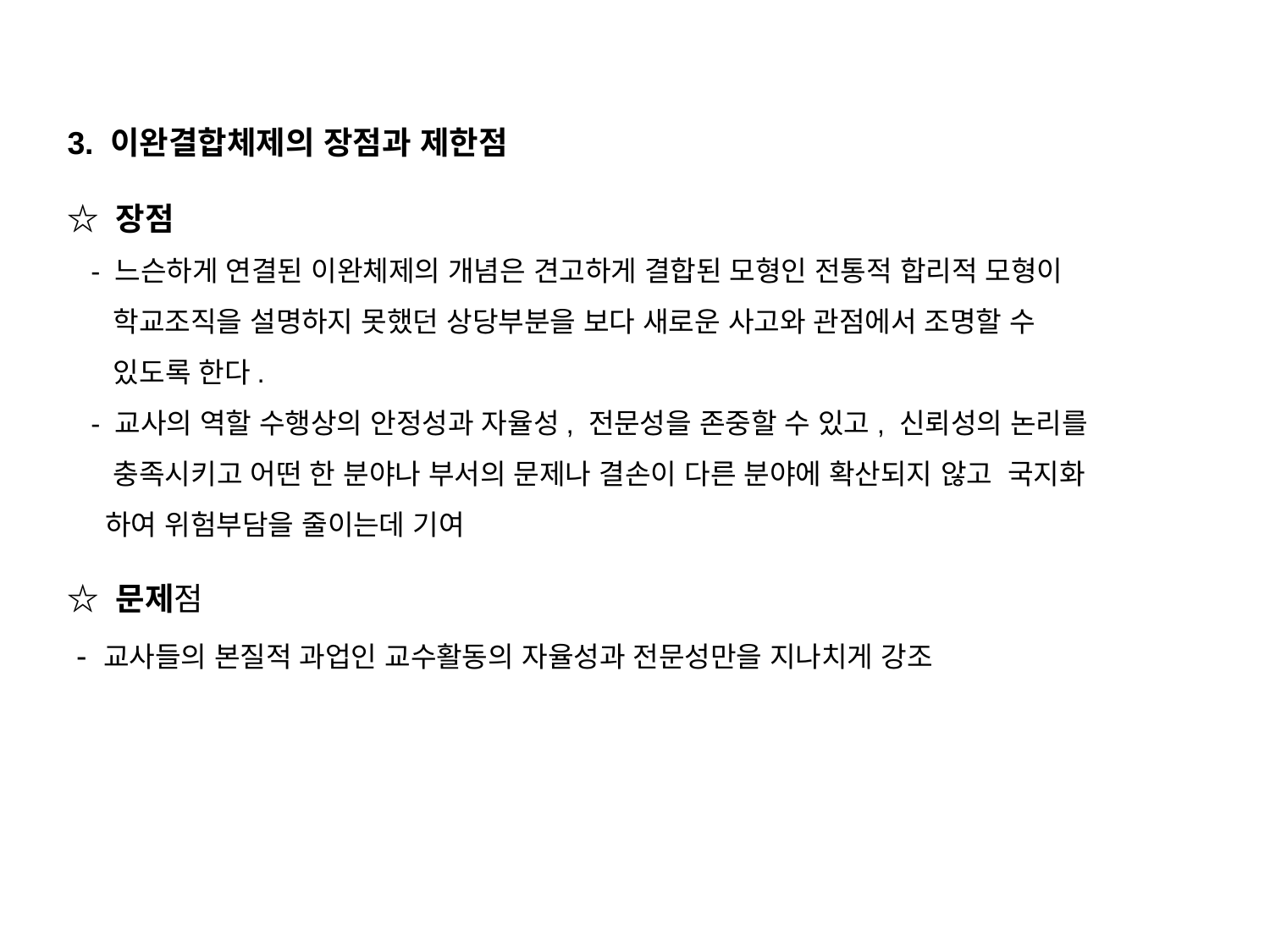

3. 이완결합체제의 장점과 제한점

☆ 장점
   - 느슨하게 연결된 이완체제의 개념은 견고하게 결합된 모형인 전통적 합리적 모형이
     학교조직을 설명하지 못했던 상당부분을 보다 새로운 사고와 관점에서 조명할 수
     있도록 한다.
   - 교사의 역할 수행상의 안정성과 자율성, 전문성을 존중할 수 있고, 신뢰성의 논리를
     충족시키고 어떤 한 분야나 부서의 문제나 결손이 다른 분야에 확산되지 않고  국지화
    하여 위험부담을 줄이는데 기여

☆ 문제점
 - 교사들의 본질적 과업인 교수활동의 자율성과 전문성만을 지나치게 강조